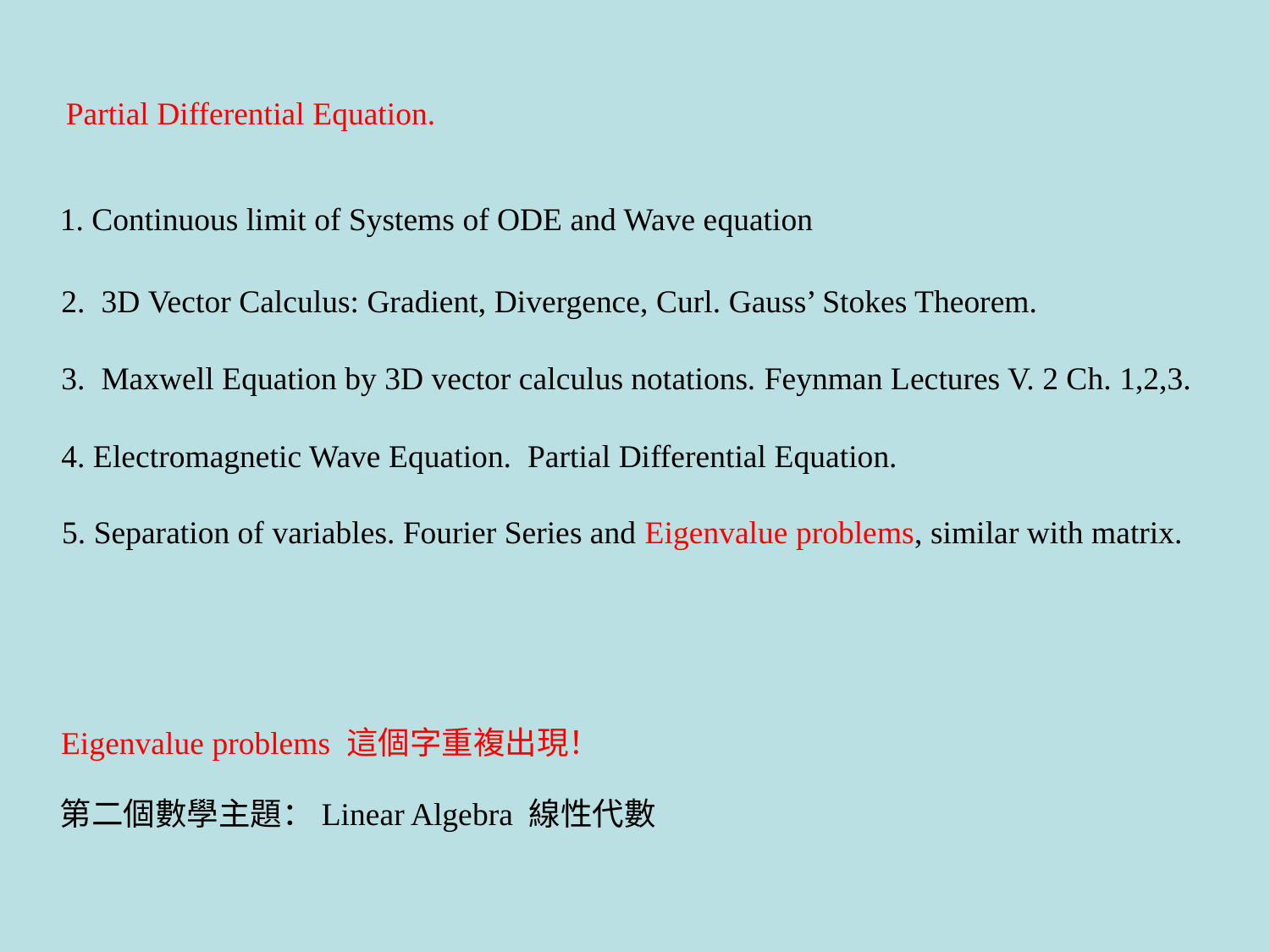

Partial Differential Equation.
1. Continuous limit of Systems of ODE and Wave equation
2.  3D Vector Calculus: Gradient, Divergence, Curl. Gauss’ Stokes Theorem.
3.  Maxwell Equation by 3D vector calculus notations. Feynman Lectures V. 2 Ch. 1,2,3.
4. Electromagnetic Wave Equation.  Partial Differential Equation.
5. Separation of variables. Fourier Series and Eigenvalue problems, similar with matrix.
Eigenvalue problems 這個字重複出現！
第二個數學主題：Linear Algebra 線性代數